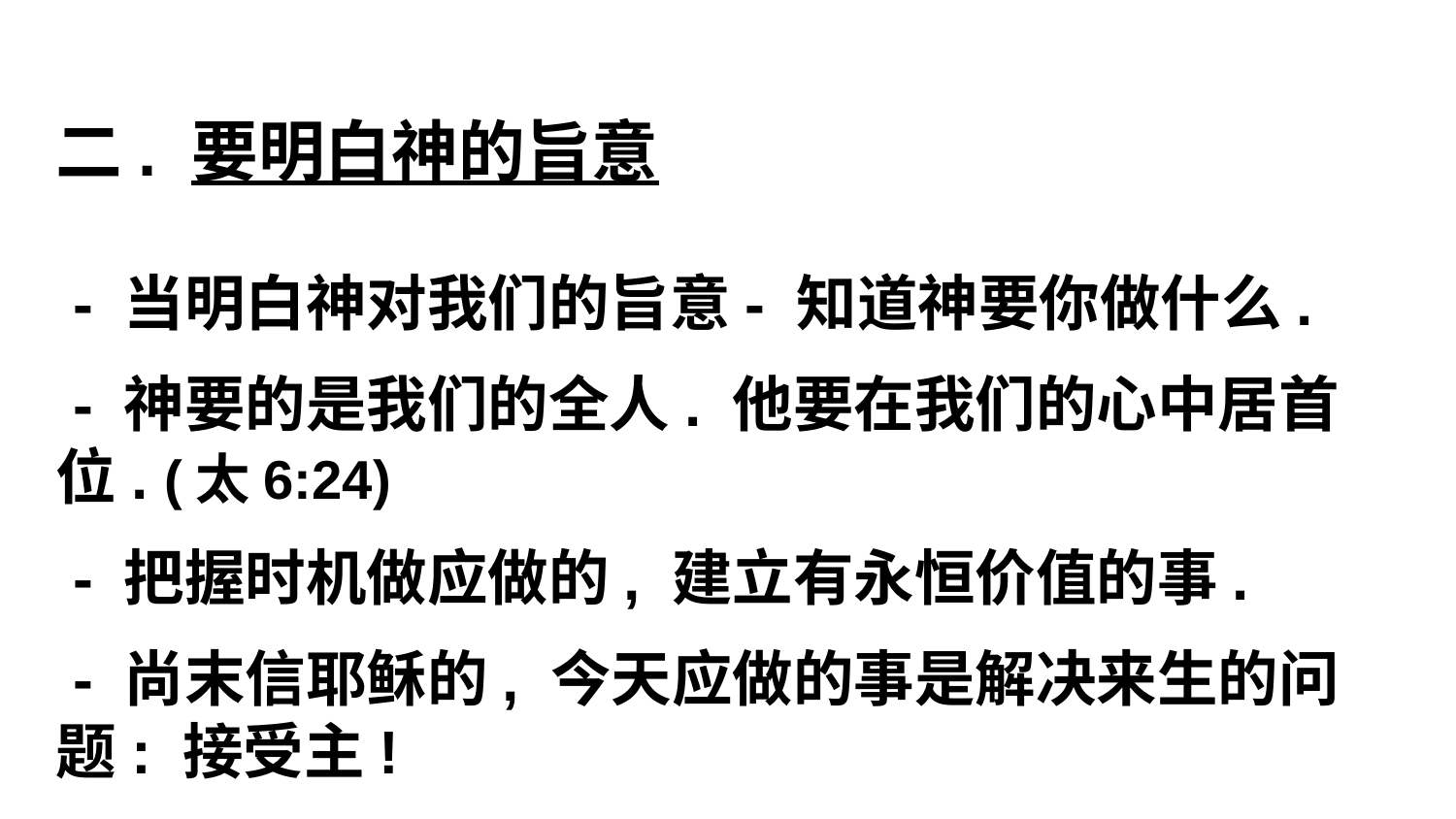

二. 要明白神的旨意

 - 当明白神对我们的旨意- 知道神要你做什么.
 - 神要的是我们的全人. 他要在我们的心中居首位. (太6:24)
 - 把握时机做应做的, 建立有永恒价值的事.
 - 尚末信耶稣的, 今天应做的事是解决来生的问题: 接受主!